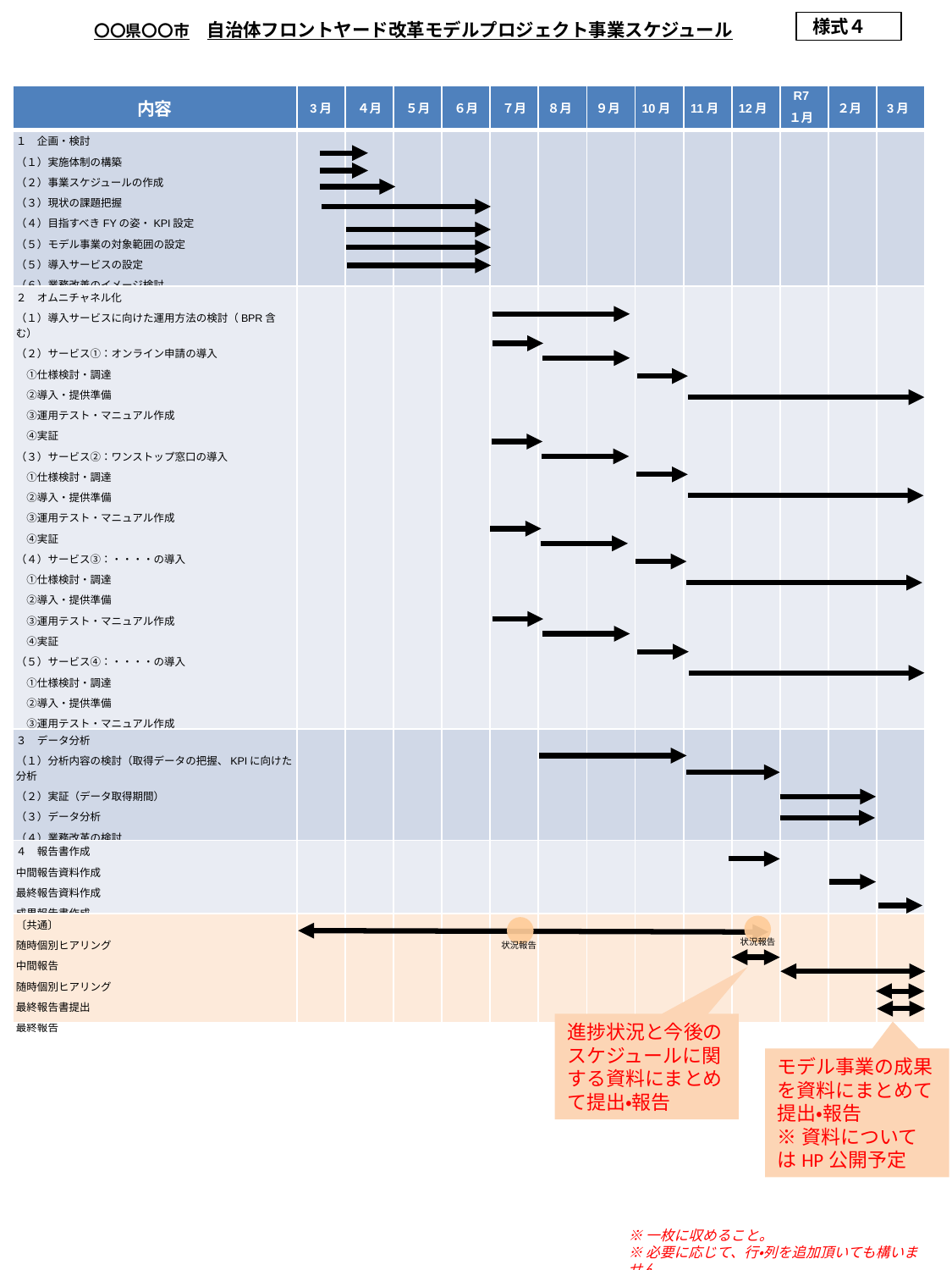

様式４
自治体フロントヤード改革モデルプロジェクト事業スケジュール
〇〇県〇〇市
| 内容 | 3月 | ４月 | ５月 | ６月 | ７月 | ８月 | ９月 | 10月 | 11月 | 12月 | R7 １月 | ２月 | 3月 |
| --- | --- | --- | --- | --- | --- | --- | --- | --- | --- | --- | --- | --- | --- |
| １　企画・検討 （１）実施体制の構築 （２）事業スケジュールの作成 （３）現状の課題把握 （４）目指すべきFYの姿・KPI設定 （５）モデル事業の対象範囲の設定 （５）導入サービスの設定 （６）業務改善のイメージ検討 |  |  |  |  |  |  |  |  |  |  |  |  |  |
| ２　オムニチャネル化 （１）導入サービスに向けた運用方法の検討（BPR含む） （２）サービス①：オンライン申請の導入 　①仕様検討・調達 　②導入・提供準備 　③運用テスト・マニュアル作成 　④実証 （３）サービス②：ワンストップ窓口の導入 　①仕様検討・調達 　②導入・提供準備 　③運用テスト・マニュアル作成 　④実証 （４）サービス③：・・・・の導入 　①仕様検討・調達 　②導入・提供準備 　③運用テスト・マニュアル作成 　④実証 （５）サービス④：・・・・の導入 　①仕様検討・調達 　②導入・提供準備 　③運用テスト・マニュアル作成 　④実証 |  |  |  |  |  |  |  |  |  |  |  |  |  |
| ３　データ分析 （１）分析内容の検討（取得データの把握、KPIに向けた分析 （２）実証（データ取得期間） （３）データ分析 （４）業務改革の検討 |  |  |  |  |  |  |  |  |  |  |  |  |  |
| ４　報告書作成 中間報告資料作成 最終報告資料作成 成果報告書作成 |  |  |  |  |  |  |  |  |  |  |  |  |  |
| 〔共通〕 随時個別ヒアリング 中間報告 随時個別ヒアリング 最終報告書提出 最終報告 |  |  |  |  |  |  |  |  |  |  |  |  |  |

状況報告
状況報告
進捗状況と今後のスケジュールに関する資料にまとめて提出・報告
モデル事業の成果を資料にまとめて提出・報告
※資料についてはHP公開予定
※一枚に収めること。
※必要に応じて、行・列を追加頂いても構いません。